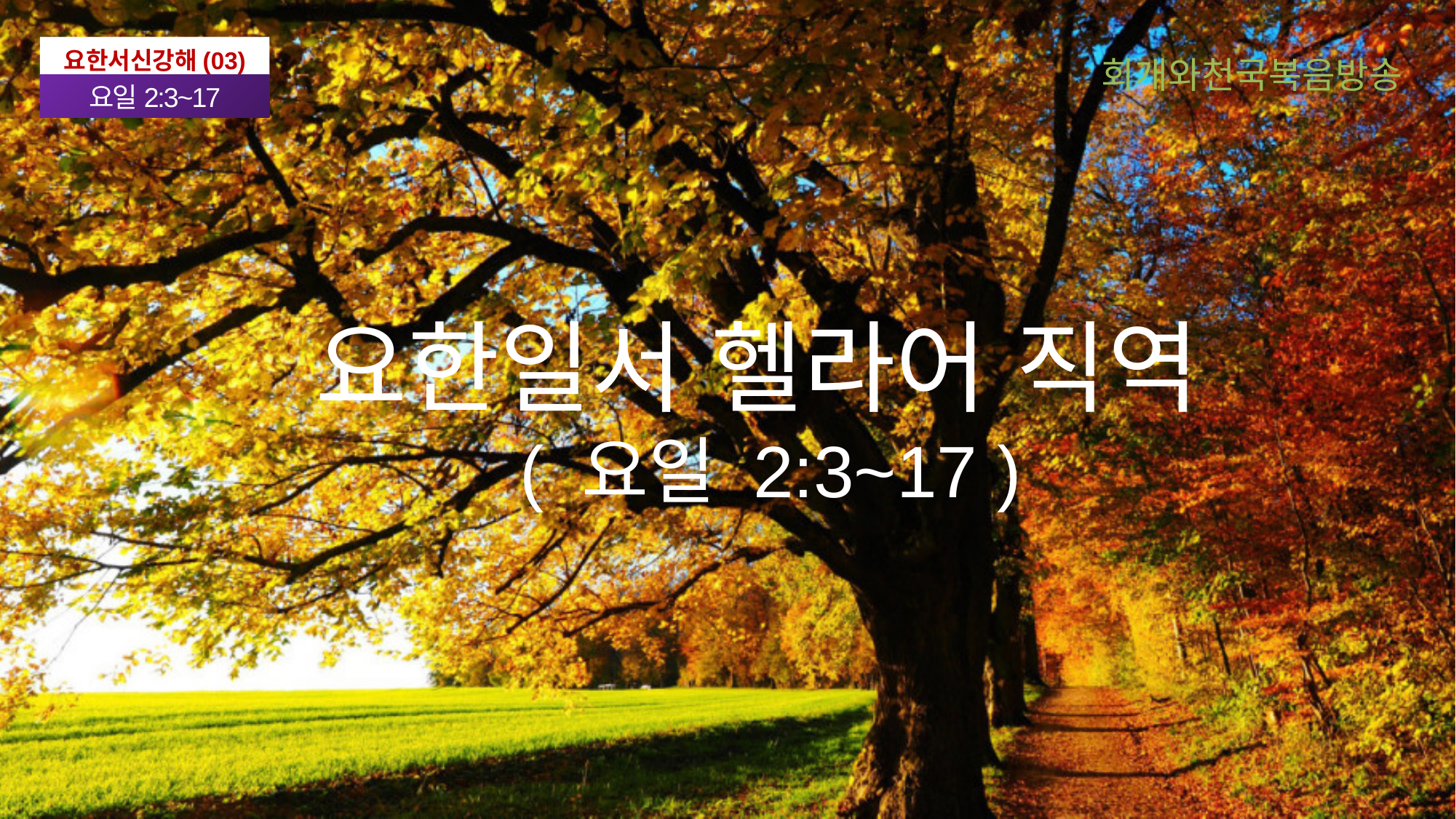

요한서신강해(03)
요일2:3~17

회개와천국복음방송
요한일서 헬라어 직역
( 요일 2:3~17 )